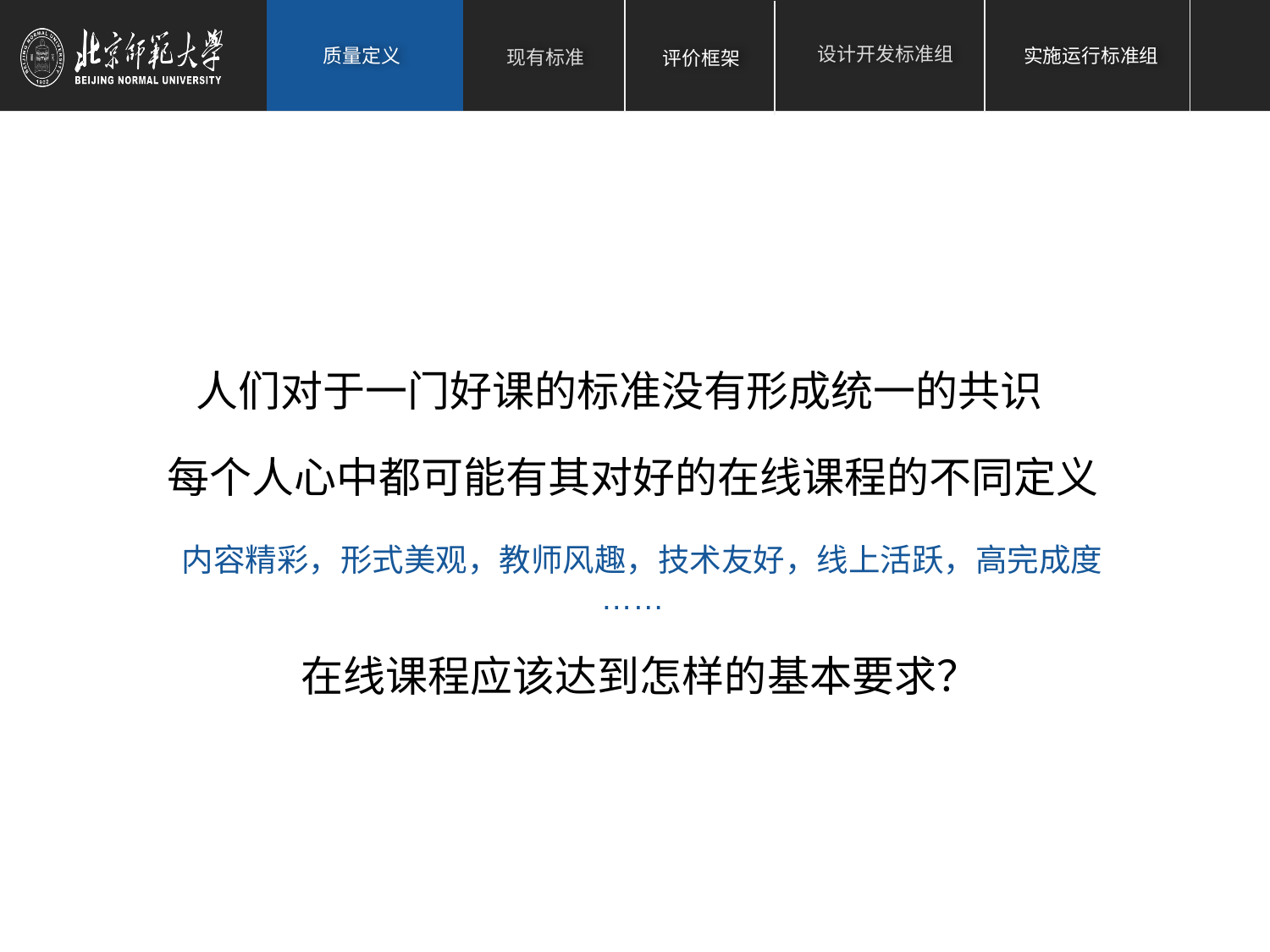

人们对于一门好课的标准没有形成统一的共识

每个人心中都可能有其对好的在线课程的不同定义

 内容精彩，形式美观，教师风趣，技术友好，线上活跃，高完成度
                                                 ……

在线课程应该达到怎样的基本要求？